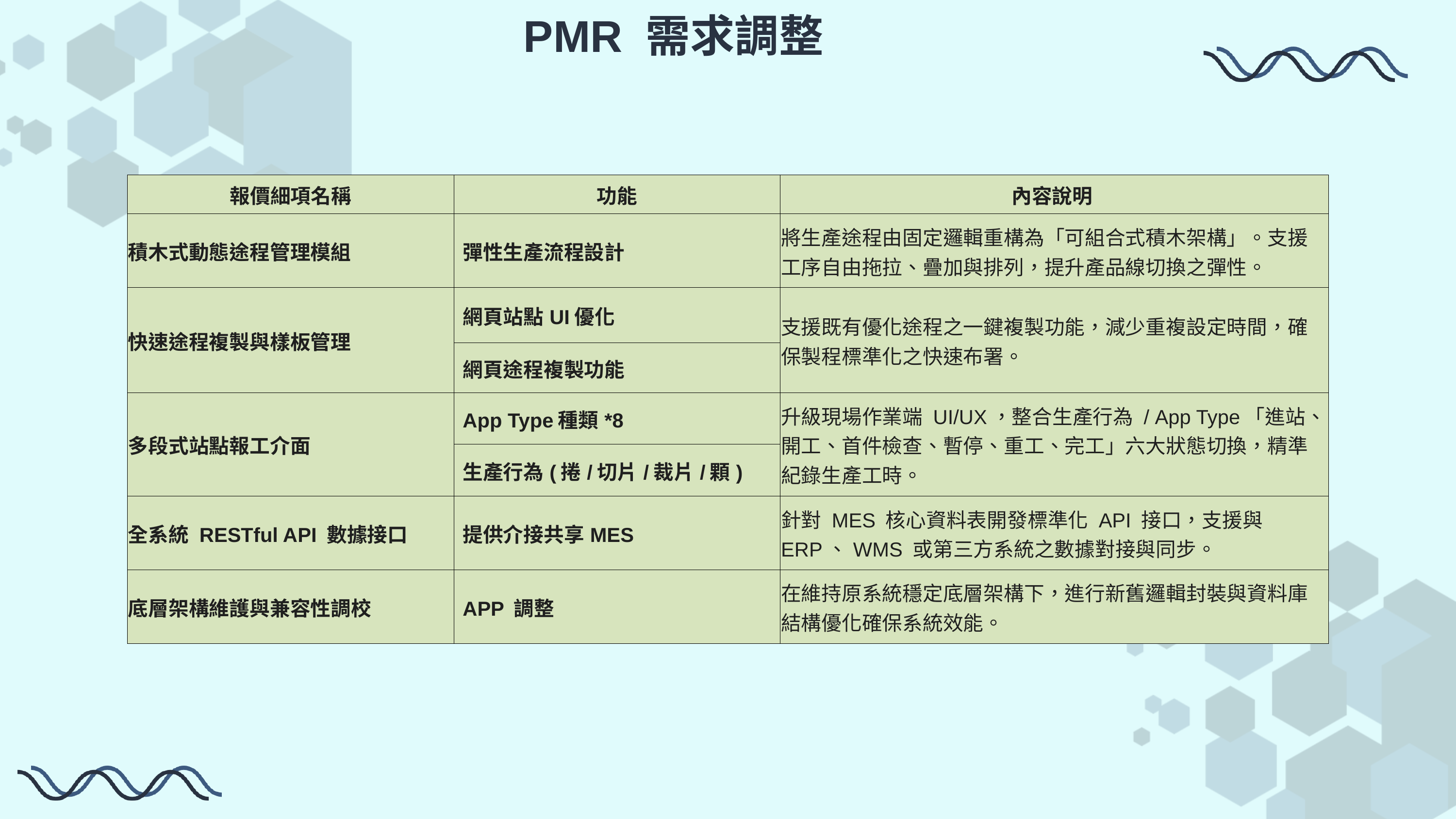

PMR 需求調整

| 報價細項名稱 | 功能 | 內容說明 |
| --- | --- | --- |
| 積木式動態途程管理模組 | 彈性生產流程設計 | 將生產途程由固定邏輯重構為「可組合式積木架構」。支援工序自由拖拉、疊加與排列，提升產品線切換之彈性。 |
| 快速途程複製與樣板管理 | 網頁站點UI優化 | 支援既有優化途程之一鍵複製功能，減少重複設定時間，確保製程標準化之快速布署。 |
|  | 網頁途程複製功能 |  |
| 多段式站點報工介面 | App Type種類\*8 | 升級現場作業端 UI/UX，整合生產行為 / App Type「進站、開工、首件檢查、暫停、重工、完工」六大狀態切換，精準紀錄生產工時。 |
|  | 生產行為(捲/切片/裁片/顆) |  |
| 全系統 RESTful API 數據接口 | 提供介接共享MES | 針對 MES 核心資料表開發標準化 API 接口，支援與 ERP、WMS 或第三方系統之數據對接與同步。 |
| 底層架構維護與兼容性調校 | APP 調整 | 在維持原系統穩定底層架構下，進行新舊邏輯封裝與資料庫結構優化確保系統效能。 |